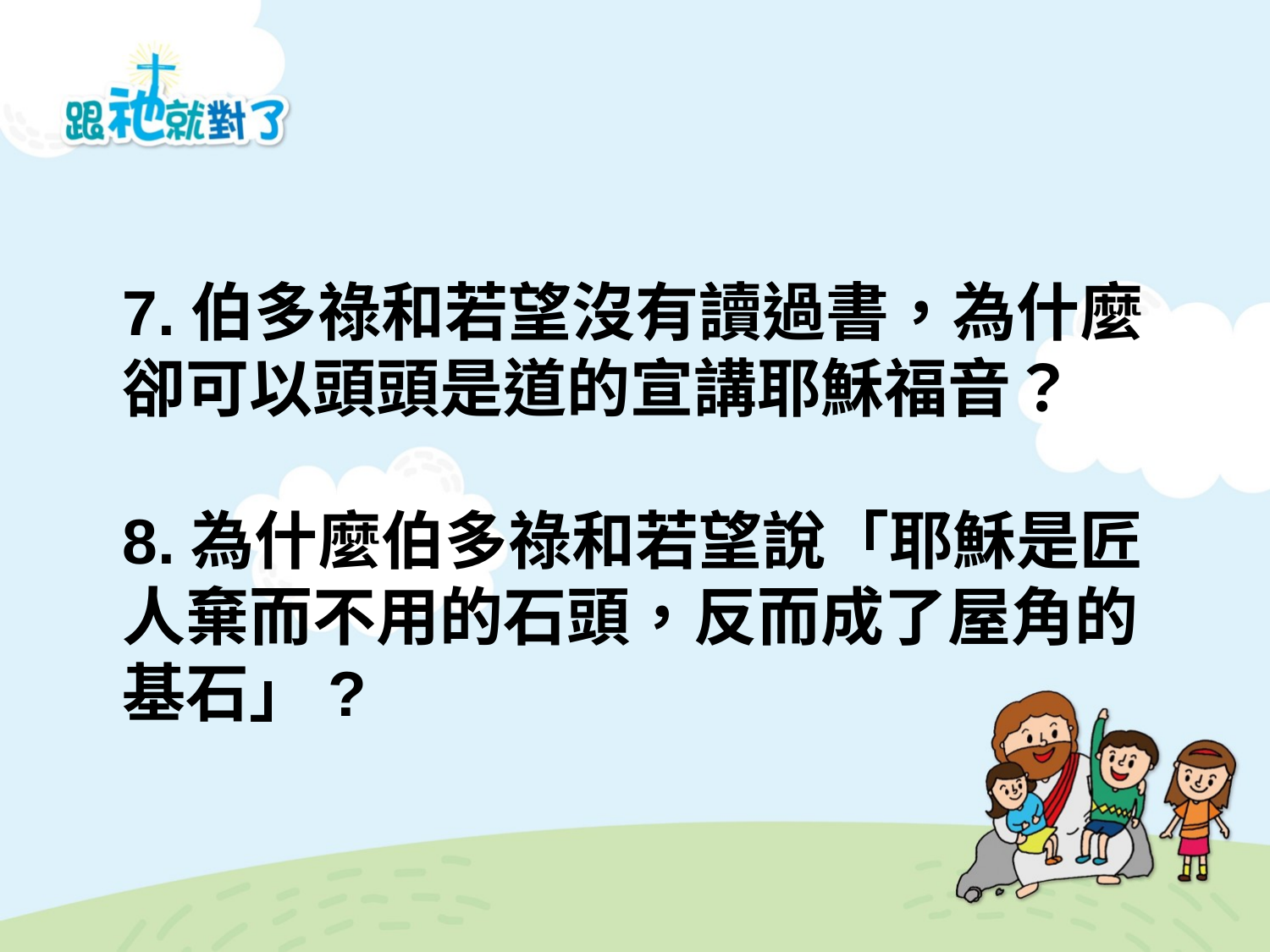

7.伯多祿和若望沒有讀過書，為什麼卻可以頭頭是道的宣講耶穌福音？

8.為什麼伯多祿和若望說「耶穌是匠人棄而不用的石頭，反而成了屋角的基石」?